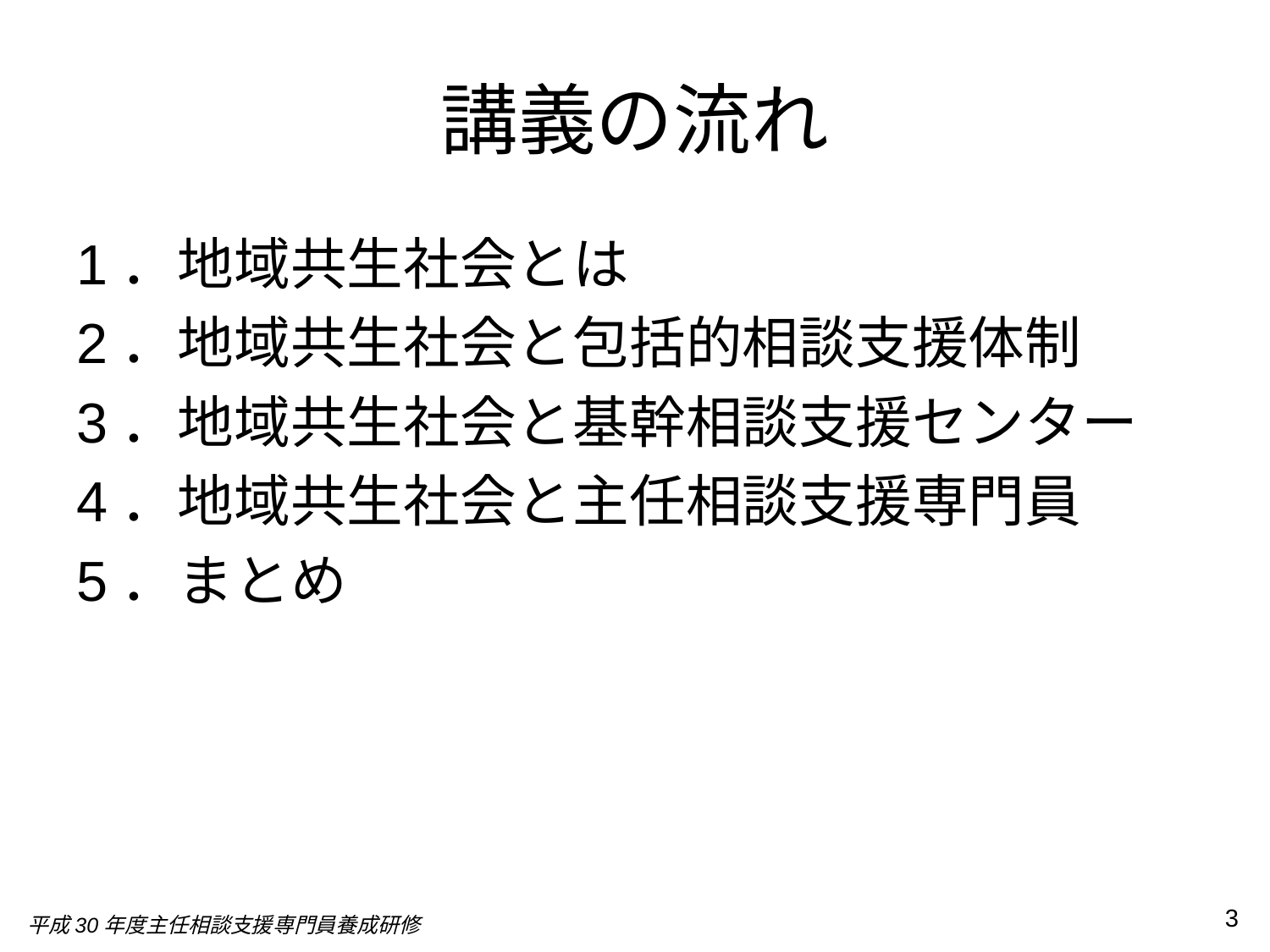

# 講義の流れ
1．地域共生社会とは
2．地域共生社会と包括的相談支援体制
3．地域共生社会と基幹相談支援センター
4．地域共生社会と主任相談支援専門員
5．まとめ

3
平成30年度主任相談支援専門員養成研修